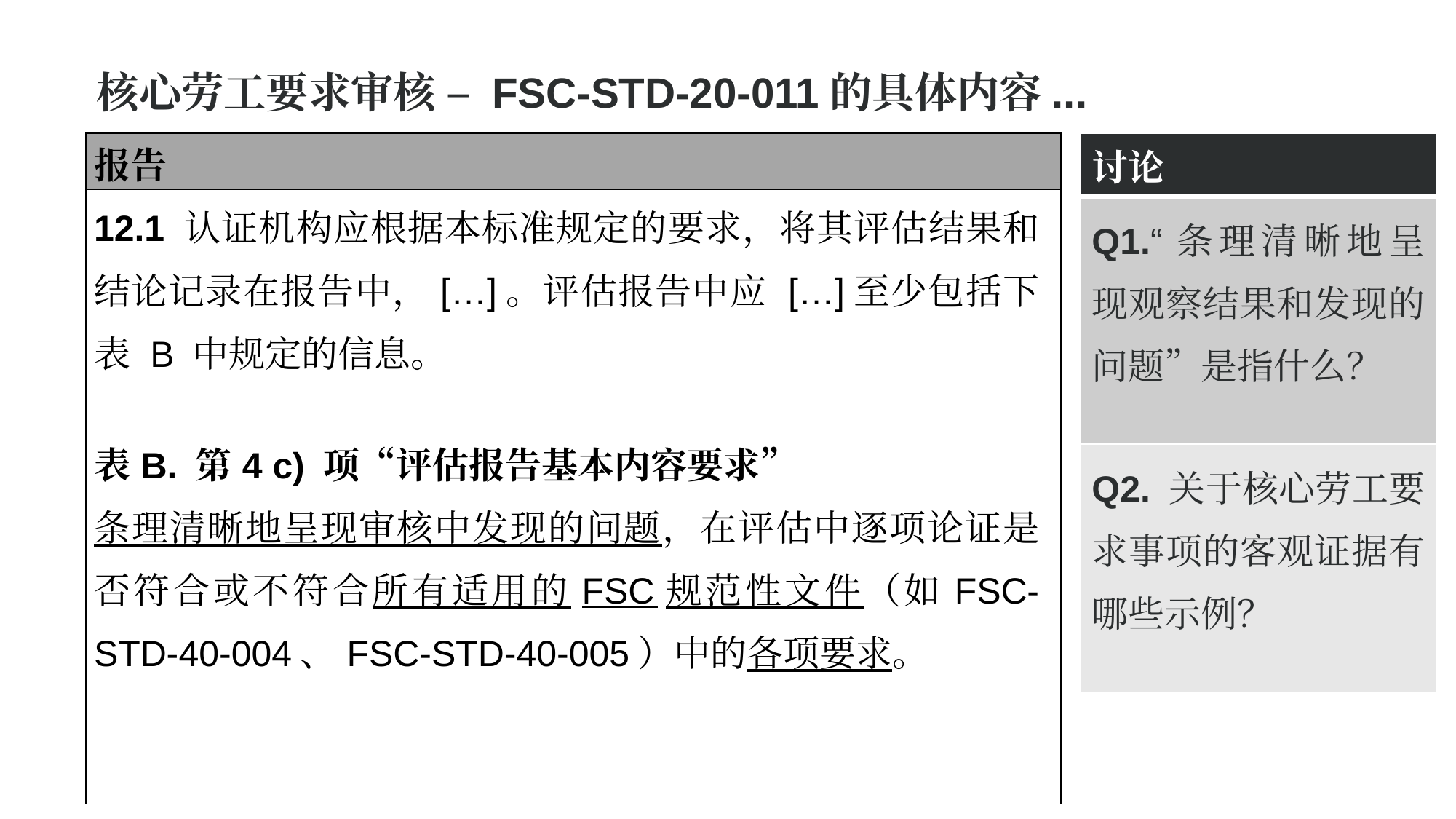

核心劳工要求审核 – FSC-STD-20-011的具体内容...
| 报告 |
| --- |
| 12.1 认证机构应根据本标准规定的要求，将其评估结果和结论记录在报告中，[…]。评估报告中应 […]至少包括下表 B 中规定的信息。 表B. 第4 c) 项“评估报告基本内容要求” 条理清晰地呈现审核中发现的问题，在评估中逐项论证是否符合或不符合所有适用的FSC规范性文件（如FSC-STD-40-004、FSC-STD-40-005）中的各项要求。 |
| 讨论 |
| --- |
| Q1.“条理清晰地呈现观察结果和发现的问题”是指什么？ |
| Q2. 关于核心劳工要求事项的客观证据有哪些示例？ |